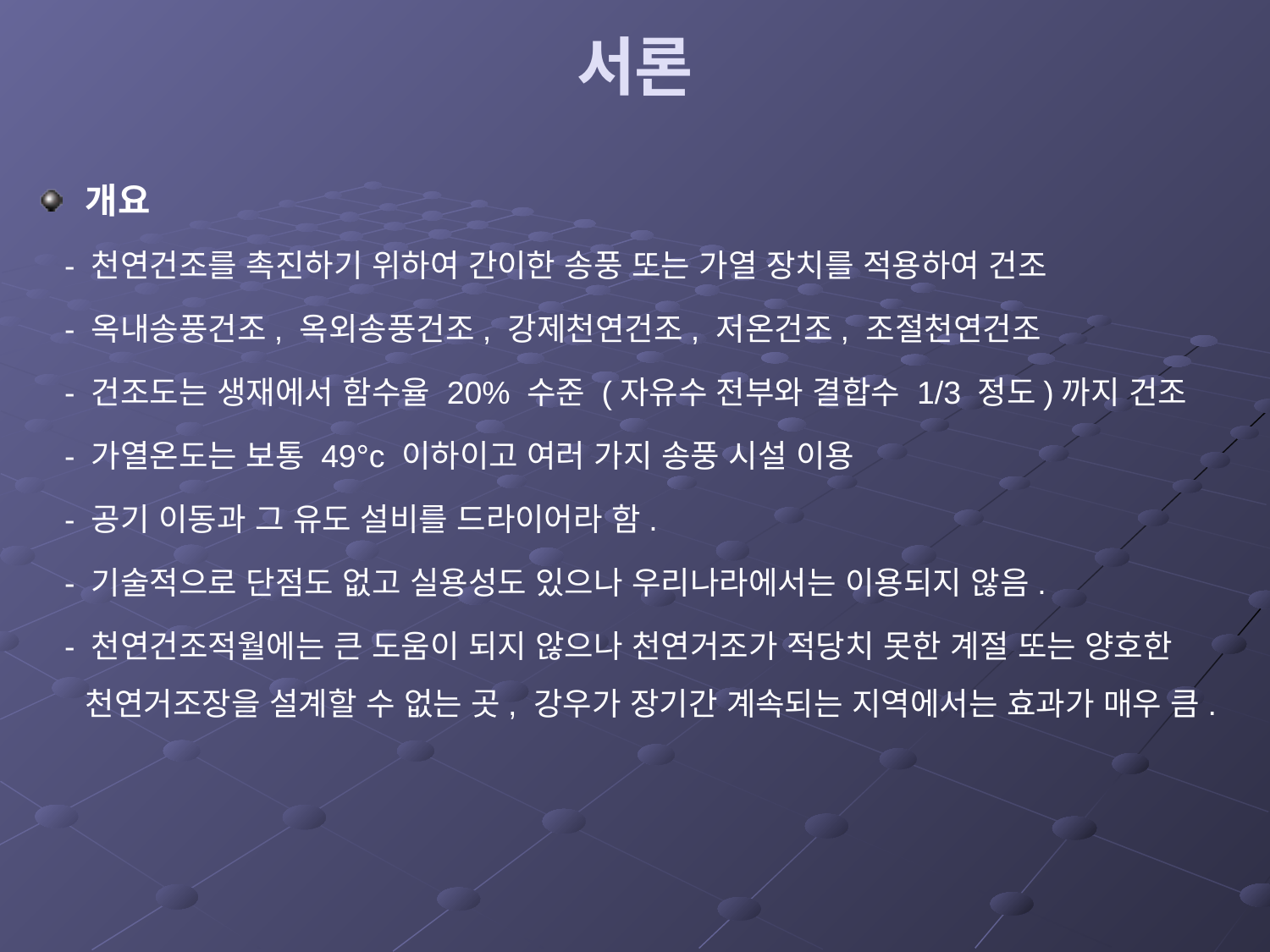

# 서론
개요
   - 천연건조를 촉진하기 위하여 간이한 송풍 또는 가열 장치를 적용하여 건조
   - 옥내송풍건조, 옥외송풍건조, 강제천연건조, 저온건조, 조절천연건조
   - 건조도는 생재에서 함수율 20% 수준 (자유수 전부와 결합수 1/3 정도)까지 건조
   - 가열온도는 보통 49°c 이하이고 여러 가지 송풍 시설 이용
   - 공기 이동과 그 유도 설비를 드라이어라 함.
   - 기술적으로 단점도 없고 실용성도 있으나 우리나라에서는 이용되지 않음.
   - 천연건조적월에는 큰 도움이 되지 않으나 천연거조가 적당치 못한 계절 또는 양호한 천연거조장을 설계할 수 없는 곳, 강우가 장기간 계속되는 지역에서는 효과가 매우 큼.